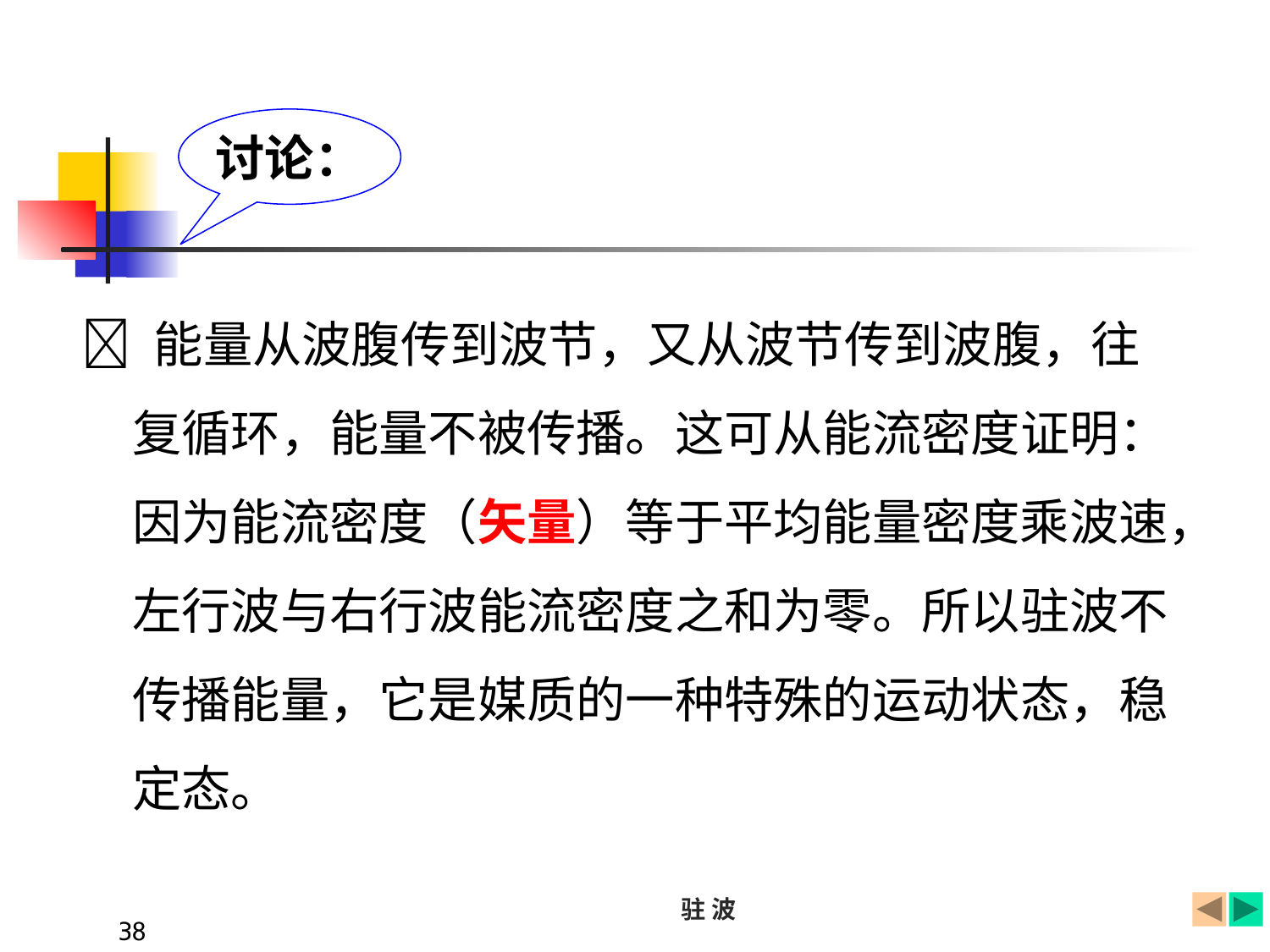

讨论：
♣ 能量从波腹传到波节，又从波节传到波腹，往复循环，能量不被传播。这可从能流密度证明：因为能流密度（矢量）等于平均能量密度乘波速，左行波与右行波能流密度之和为零。所以驻波不传播能量，它是媒质的一种特殊的运动状态，稳定态。
驻 波
38